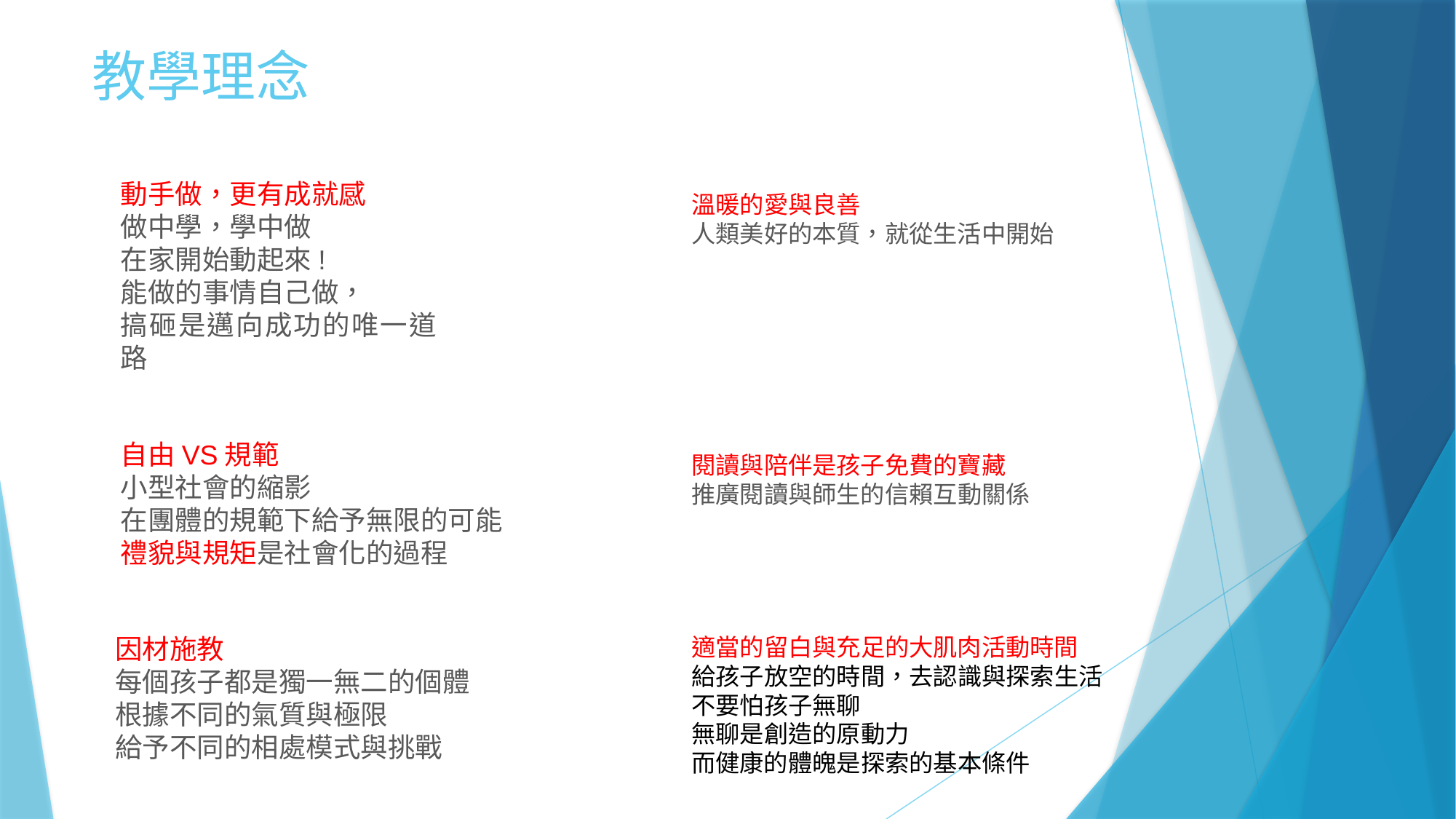

# 教學理念
動手做，更有成就感
做中學，學中做
在家開始動起來!
能做的事情自己做，
搞砸是邁向成功的唯一道路
溫暖的愛與良善
人類美好的本質，就從生活中開始
自由VS規範
小型社會的縮影
在團體的規範下給予無限的可能
禮貌與規矩是社會化的過程

閱讀與陪伴是孩子免費的寶藏
推廣閱讀與師生的信賴互動關係
因材施教
每個孩子都是獨一無二的個體
根據不同的氣質與極限
給予不同的相處模式與挑戰
適當的留白與充足的大肌肉活動時間
給孩子放空的時間，去認識與探索生活
不要怕孩子無聊
無聊是創造的原動力
而健康的體魄是探索的基本條件